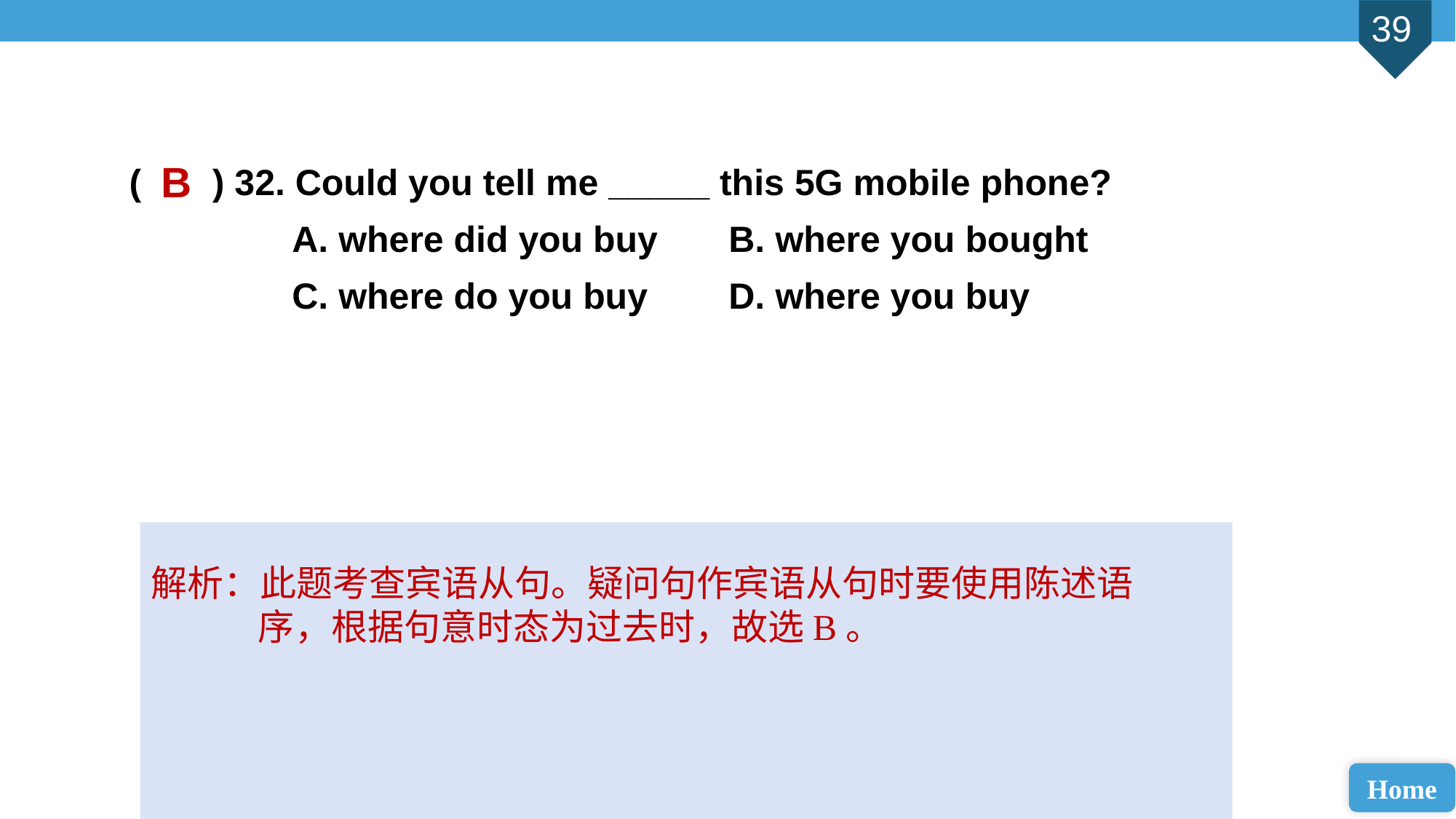

(       ) 32. Could you tell me _____ this 5G mobile phone?
                A. where did you buy       B. where you bought
                C. where do you buy        D. where you buy
B

解析：此题考查宾语从句。疑问句作宾语从句时要使用陈述语序，根据句意时态为过去时，故选B。